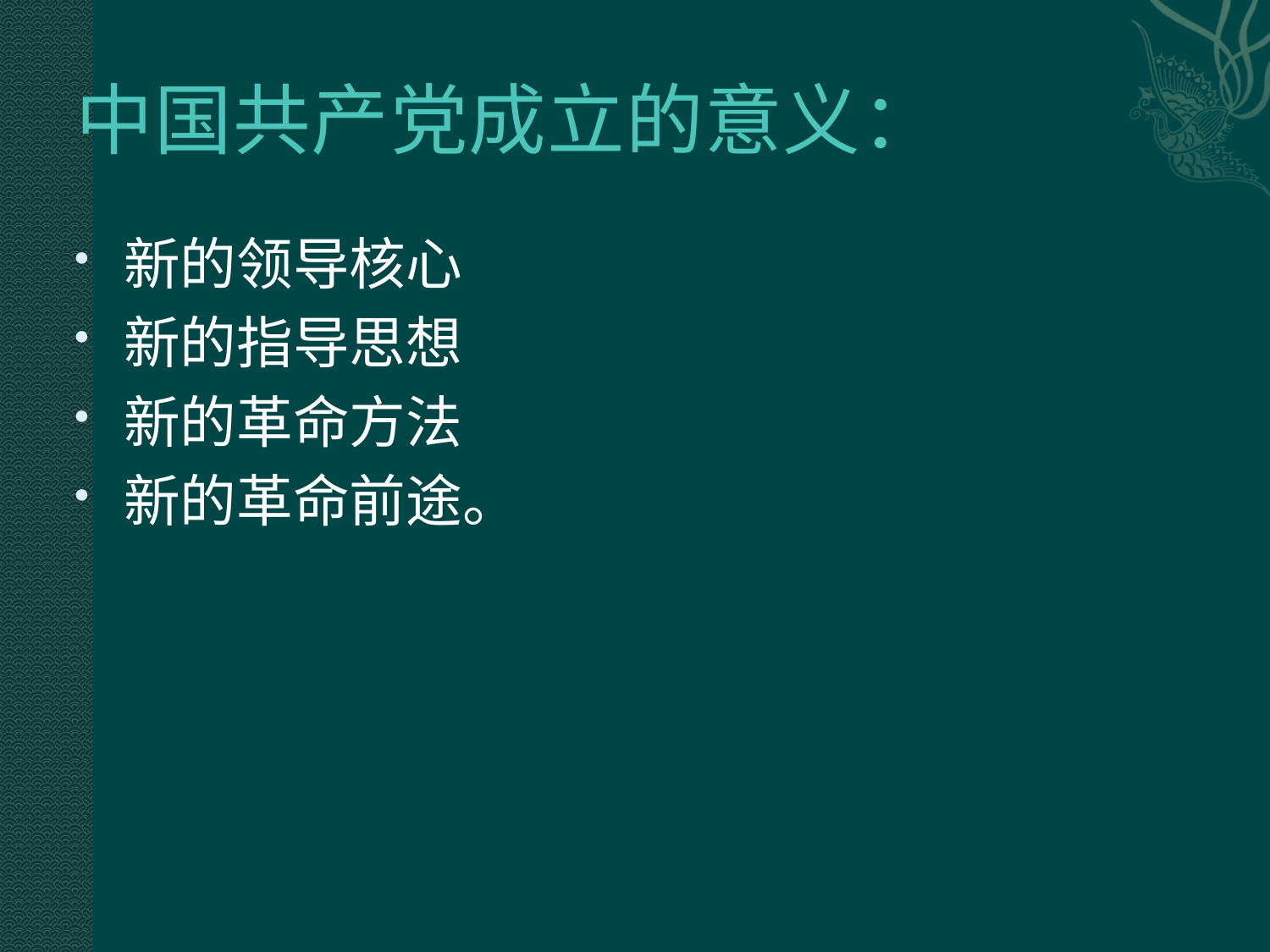

# 中国共产党成立的意义：
新的领导核心
新的指导思想
新的革命方法
新的革命前途。